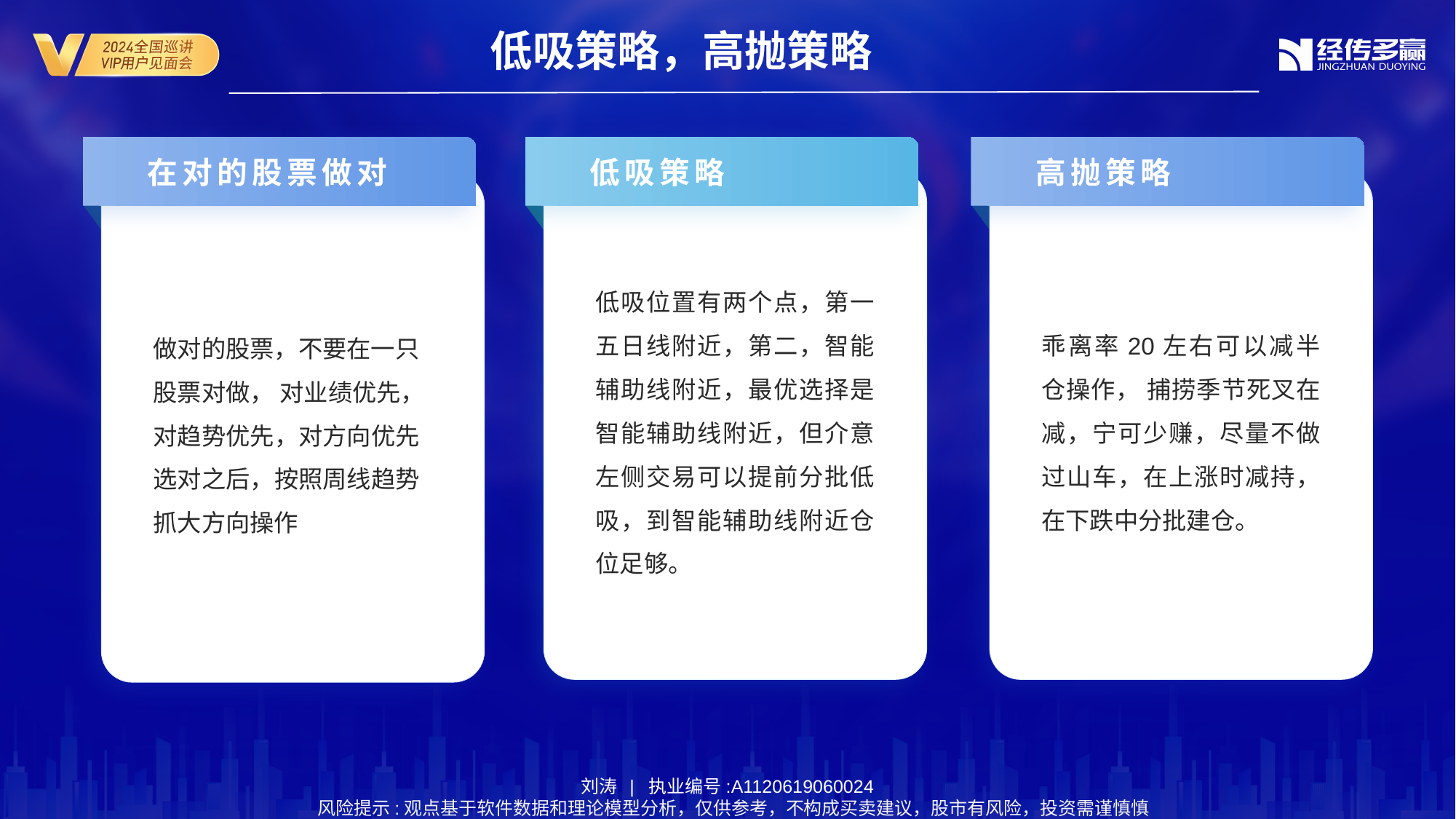

低吸策略，高抛策略
在对的股票做对
低吸策略
高抛策略
低吸位置有两个点，第一五日线附近，第二，智能辅助线附近，最优选择是智能辅助线附近，但介意左侧交易可以提前分批低吸，到智能辅助线附近仓位足够。
乖离率20左右可以减半仓操作， 捕捞季节死叉在减，宁可少赚，尽量不做过山车，在上涨时减持，在下跌中分批建仓。
做对的股票，不要在一只股票对做， 对业绩优先，对趋势优先，对方向优先选对之后，按照周线趋势抓大方向操作

刘涛  |  执业编号:A1120619060024
  风险提示:观点基于软件数据和理论模型分析，仅供参考，不构成买卖建议，股市有风险，投资需谨慎慎